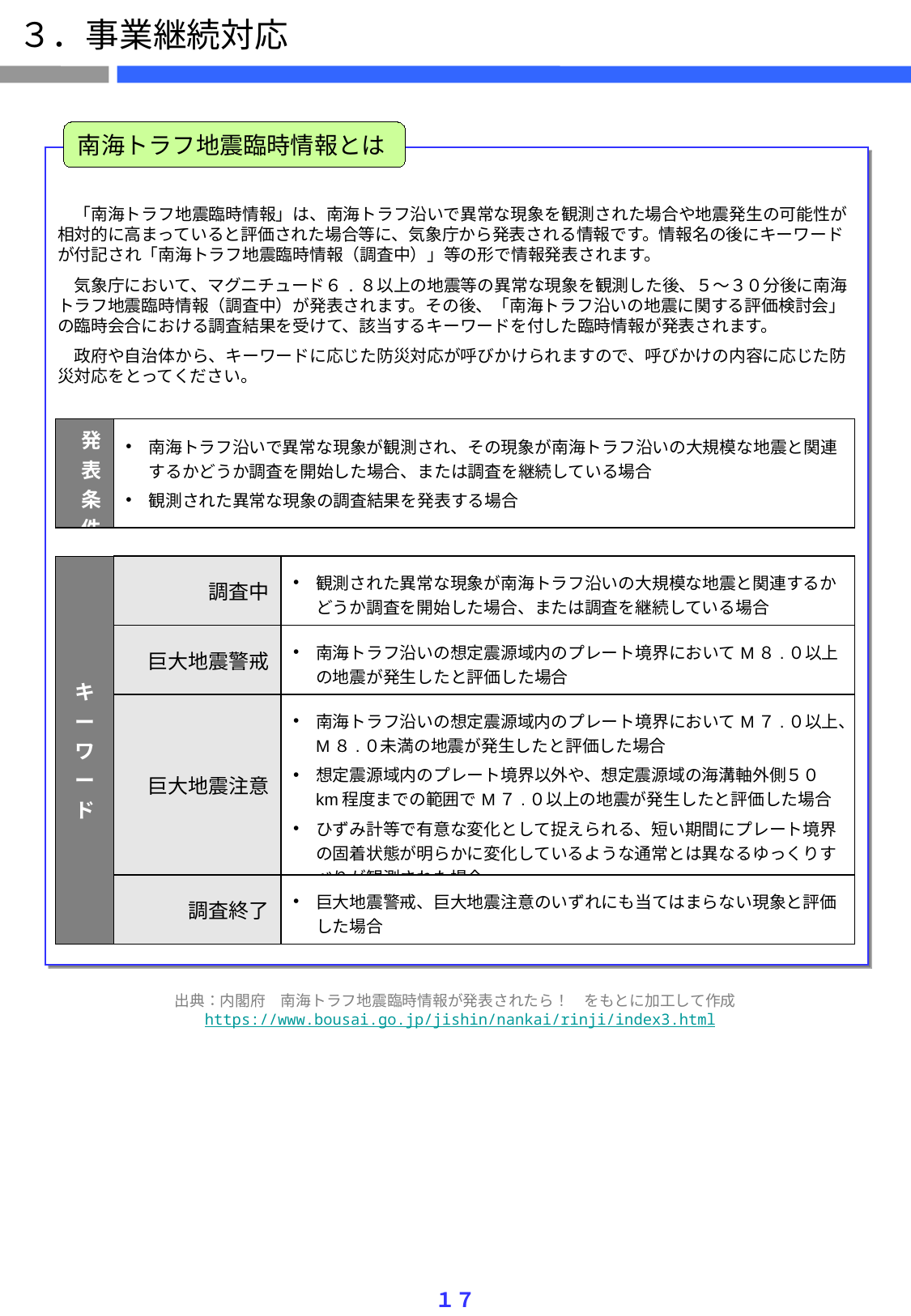

３．事業継続対応
南海トラフ地震臨時情報とは

　「南海トラフ地震臨時情報」は、南海トラフ沿いで異常な現象を観測された場合や地震発生の可能性が相対的に高まっていると評価された場合等に、気象庁から発表される情報です。情報名の後にキーワードが付記され「南海トラフ地震臨時情報（調査中）」等の形で情報発表されます。
　気象庁において、マグニチュード６.８以上の地震等の異常な現象を観測した後、５～３０分後に南海トラフ地震臨時情報（調査中）が発表されます。その後、「南海トラフ沿いの地震に関する評価検討会」の臨時会合における調査結果を受けて、該当するキーワードを付した臨時情報が発表されます。
　政府や自治体から、キーワードに応じた防災対応が呼びかけられますので、呼びかけの内容に応じた防災対応をとってください。
| 発表条件 | 南海トラフ沿いで異常な現象が観測され、その現象が南海トラフ沿いの大規模な地震と関連するかどうか調査を開始した場合、または調査を継続している場合 観測された異常な現象の調査結果を発表する場合 |  |
| --- | --- | --- |
|  |  |  |
| キーワード | 調査中 | 観測された異常な現象が南海トラフ沿いの大規模な地震と関連するかどうか調査を開始した場合、または調査を継続している場合 |
|  | 巨大地震警戒 | 南海トラフ沿いの想定震源域内のプレート境界においてM８.０以上の地震が発生したと評価した場合 |
|  | 巨大地震注意 | 南海トラフ沿いの想定震源域内のプレート境界においてM７.０以上、M８.０未満の地震が発生したと評価した場合 想定震源域内のプレート境界以外や、想定震源域の海溝軸外側５０km程度までの範囲でM７.０以上の地震が発生したと評価した場合 ひずみ計等で有意な変化として捉えられる、短い期間にプレート境界の固着状態が明らかに変化しているような通常とは異なるゆっくりすべりが観測された場合 |
|  | 調査終了 | 巨大地震警戒、巨大地震注意のいずれにも当てはまらない現象と評価した場合 |
出典：内閣府　南海トラフ地震臨時情報が発表されたら！　をもとに加工して作成
 https://www.bousai.go.jp/jishin/nankai/rinji/index3.html
１７